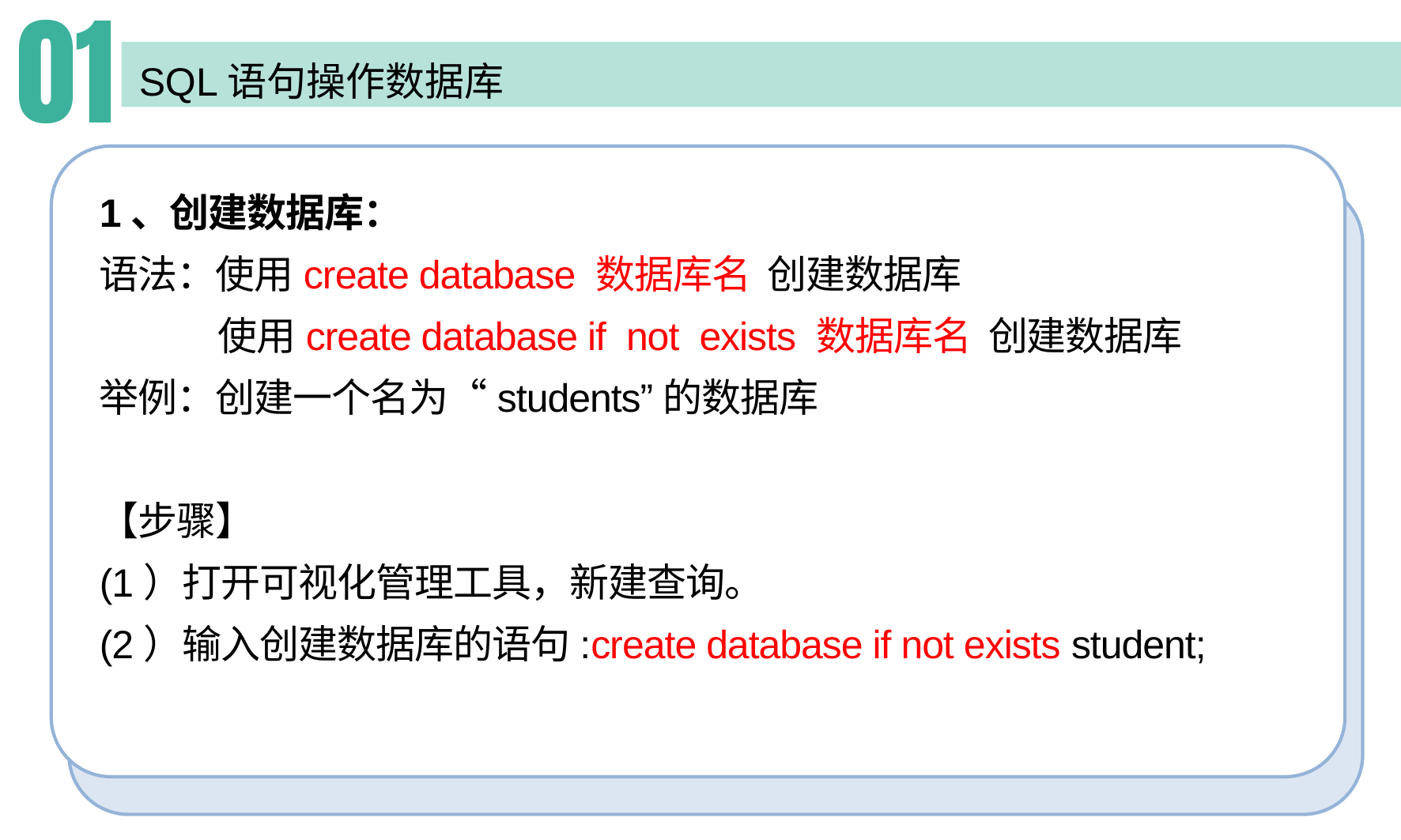

01

SQL语句操作数据库

1、创建数据库：
语法：使用create database 数据库名  创建数据库
	使用create database if  not  exists 数据库名  创建数据库
举例：创建一个名为“students”的数据库

【步骤】
(1）打开可视化管理工具，新建查询。
(2）输入创建数据库的语句:create database if not exists student;